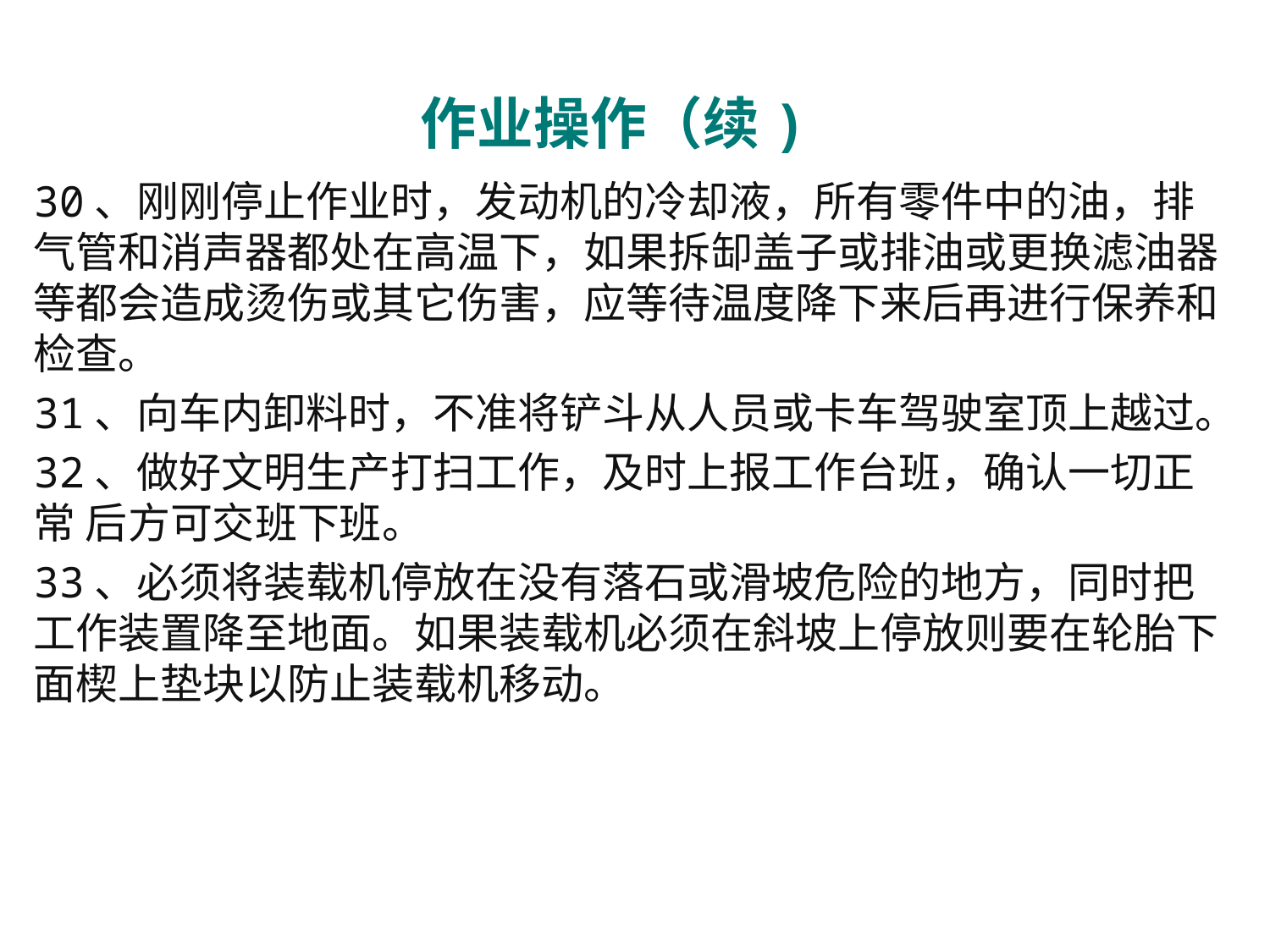

作业操作（续)
30、刚刚停止作业时，发动机的冷却液，所有零件中的油，排气管和消声器都处在高温下，如果拆缷盖子或排油或更换滤油器等都会造成烫伤或其它伤害，应等待温度降下来后再进行保养和检查。
31、向车内卸料时，不准将铲斗从人员或卡车驾驶室顶上越过。
32、做好文明生产打扫工作，及时上报工作台班，确认一切正常 后方可交班下班。
33、必须将装载机停放在没有落石或滑坡危险的地方，同时把工作装置降至地面。如果装载机必须在斜坡上停放则要在轮胎下面楔上垫块以防止装载机移动。